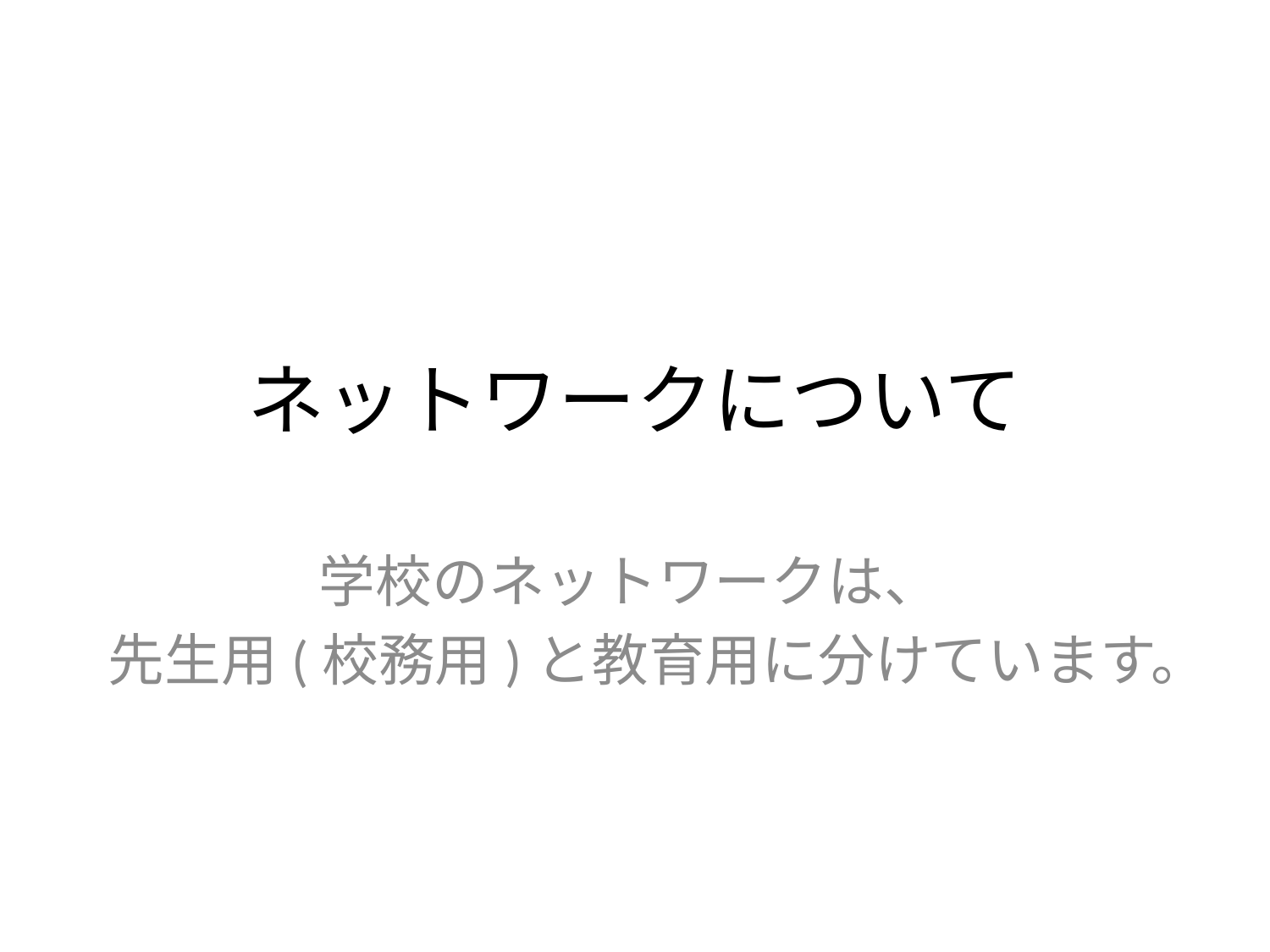

# ネットワークについて
学校のネットワークは、
先生用(校務用)と教育用に分けています。